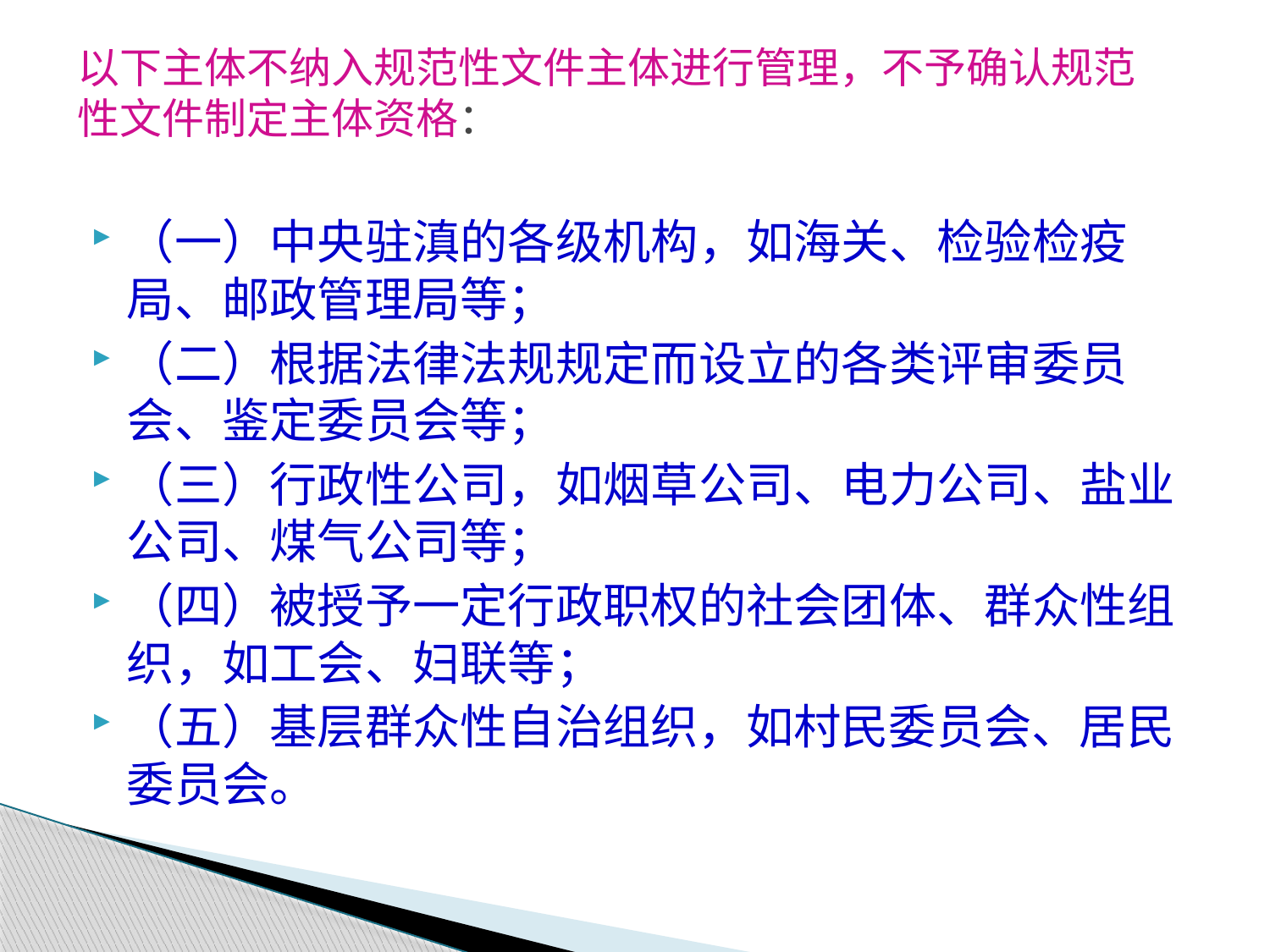

（一）中央驻滇的各级机构，如海关、检验检疫局、邮政管理局等；
（二）根据法律法规规定而设立的各类评审委员会、鉴定委员会等；
（三）行政性公司，如烟草公司、电力公司、盐业公司、煤气公司等；
（四）被授予一定行政职权的社会团体、群众性组织，如工会、妇联等；
（五）基层群众性自治组织，如村民委员会、居民委员会。
以下主体不纳入规范性文件主体进行管理，不予确认规范性文件制定主体资格：